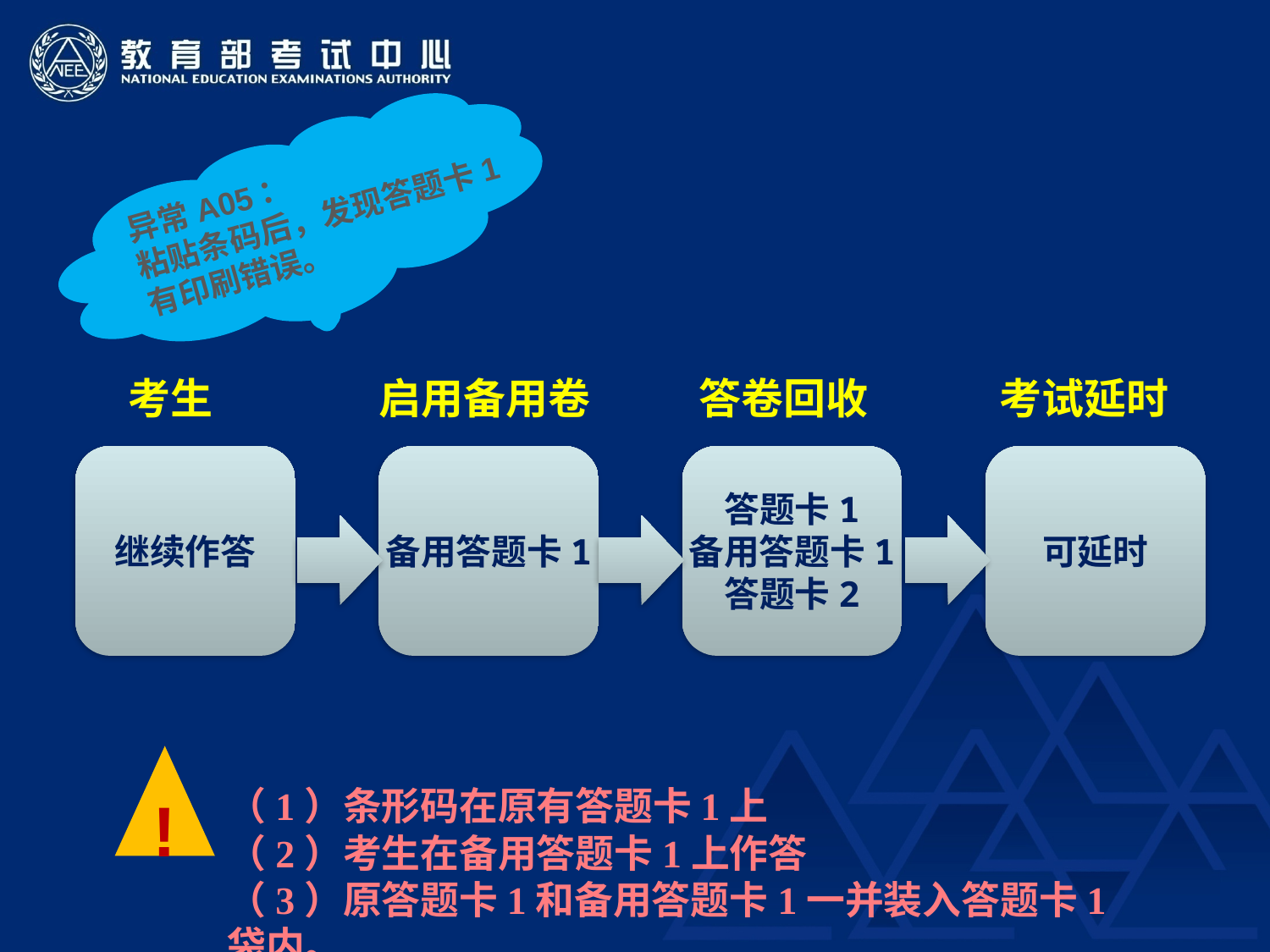

异常A05：
粘贴条码后，发现答题卡1
有印刷错误。
考生
启用备用卷
答卷回收
考试延时
继续作答
备用答题卡1
答题卡1
备用答题卡1
答题卡2
可延时

!
（1）条形码在原有答题卡1上
（2）考生在备用答题卡1上作答
（3）原答题卡1和备用答题卡1一并装入答题卡1袋内。